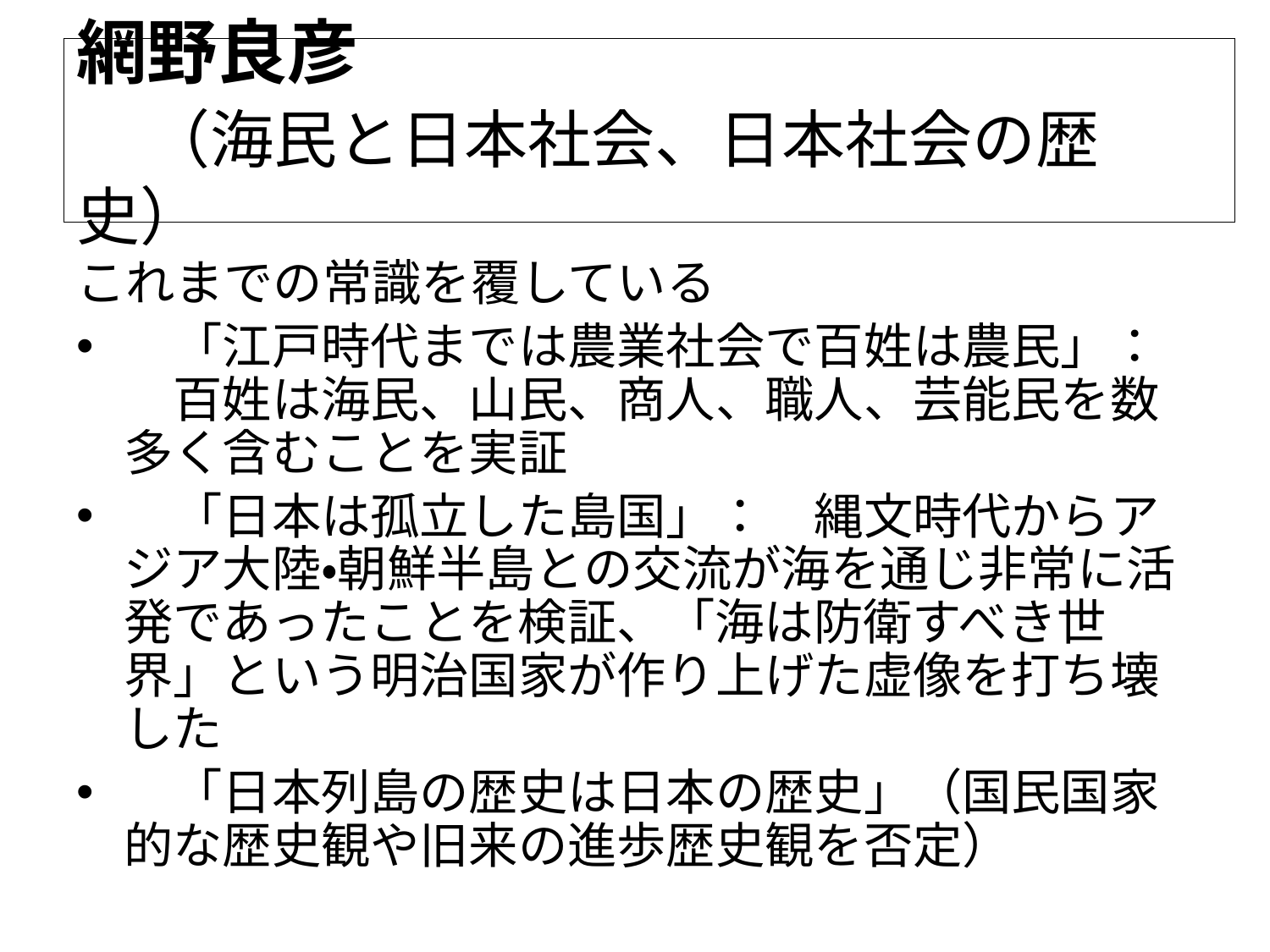

# 網野良彦 　（海民と日本社会、日本社会の歴史）
これまでの常識を覆している
　「江戸時代までは農業社会で百姓は農民」：　百姓は海民、山民、商人、職人、芸能民を数多く含むことを実証
　「日本は孤立した島国」：　縄文時代からアジア大陸・朝鮮半島との交流が海を通じ非常に活発であったことを検証、「海は防衛すべき世界」という明治国家が作り上げた虚像を打ち壊した
　「日本列島の歴史は日本の歴史」（国民国家的な歴史観や旧来の進歩歴史観を否定）